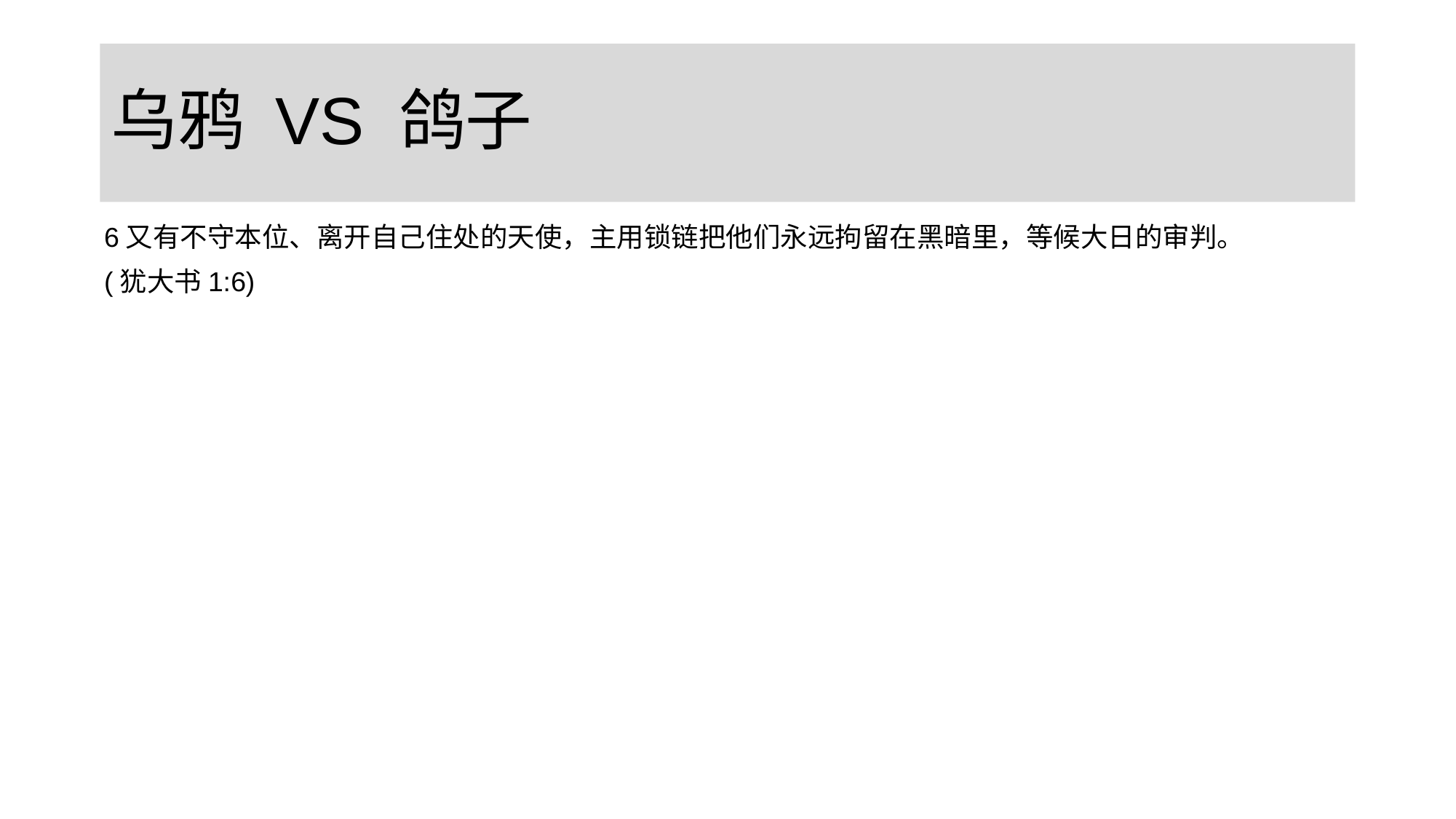

# 乌鸦 VS 鸽子
6又有不守本位、离开自己住处的天使，主用锁链把他们永远拘留在黑暗里，等候大日的审判。
(犹大书1:6)